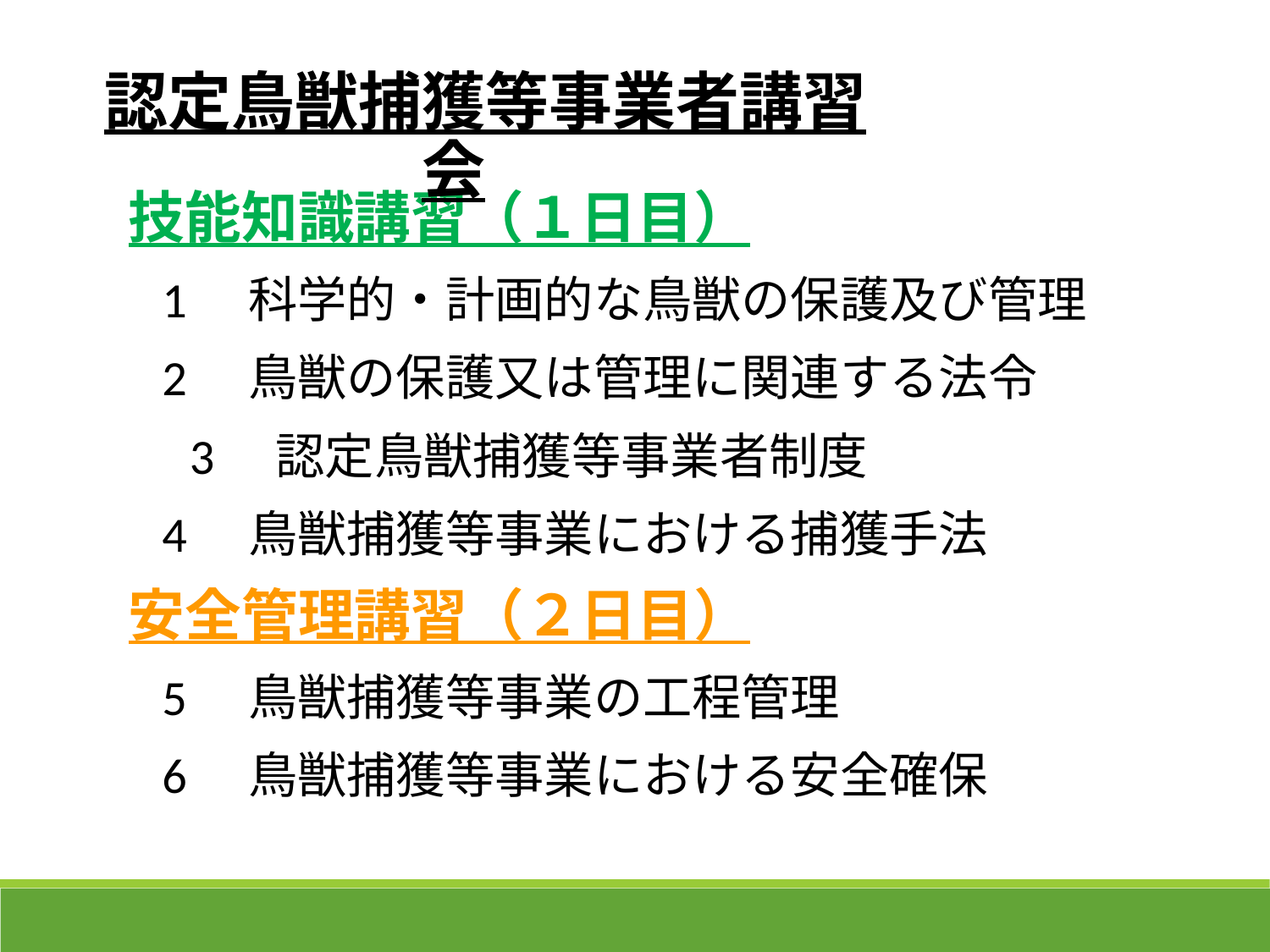

認定鳥獣捕獲等事業者講習会
技能知識講習（１日目）
   1　科学的・計画的な鳥獣の保護及び管理
   2　鳥獣の保護又は管理に関連する法令
　3　認定鳥獣捕獲等事業者制度
   4　鳥獣捕獲等事業における捕獲手法
安全管理講習（２日目）
   5　鳥獣捕獲等事業の工程管理
   6　鳥獣捕獲等事業における安全確保